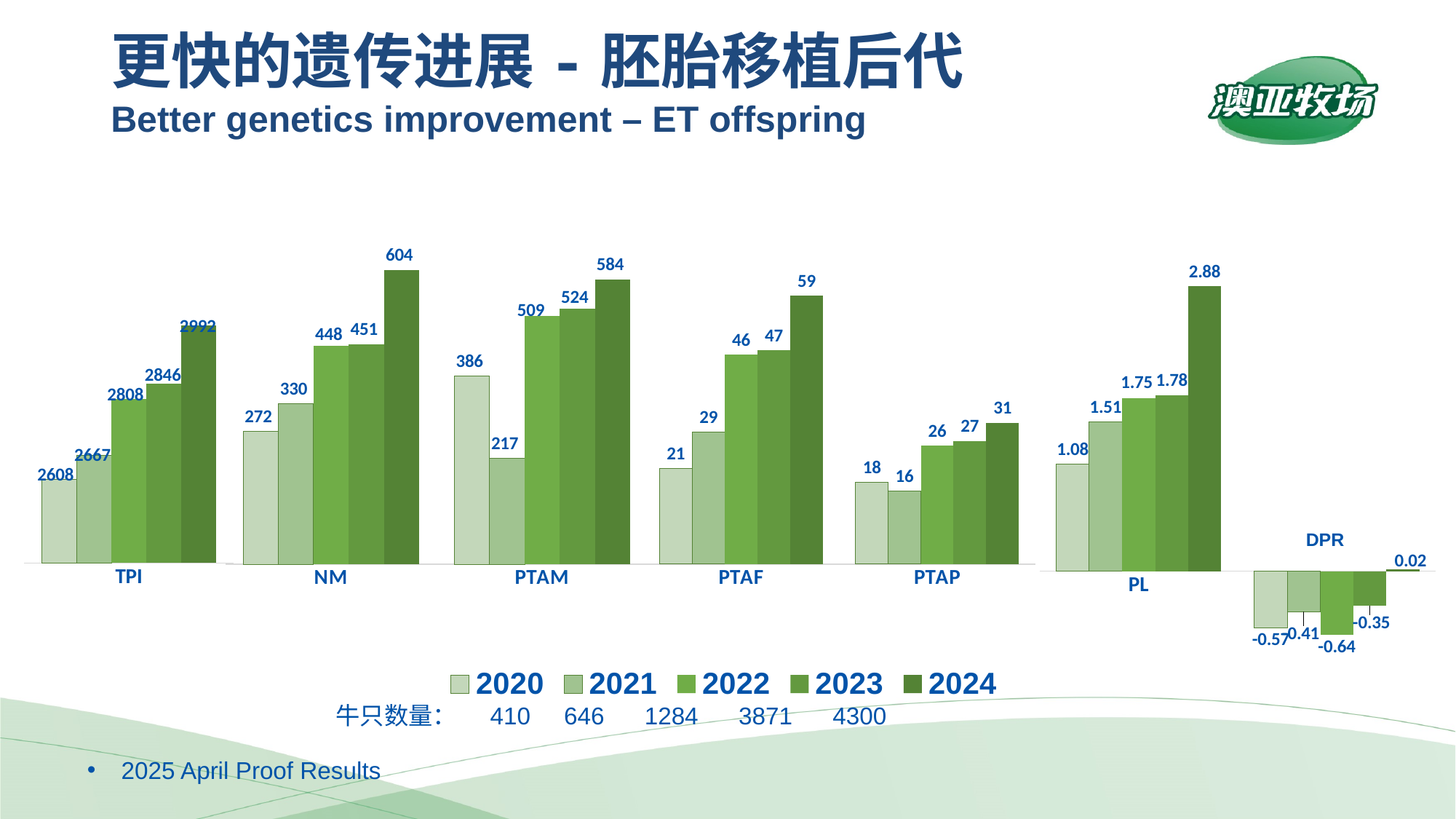

更快的遗传进展-胚胎移植后代
Better genetics improvement – ET offspring

### Chart

| Category | 2017 | 2018 | 2019 | 2020 | 2021 |
|---|---|---|---|---|---|
| PTAF | 21.0 | 29.0 | 46.0 | 47.0 | 59.0 |
| PTAP | 18.0 | 16.0 | 26.0 | 27.0 | 31.0 |

### Chart

| Category | 2017 | 2018 | 2019 | 2020 | 2021 |
|---|---|---|---|---|---|
| NM | 272.0 | 330.0 | 448.0 | 451.0 | 604.0 |
| PTAM | 386.0 | 217.0 | 509.0 | 524.0 | 584.0 |

### Chart

| Category | 2017 | 2018 | 2019 | 2020 | 2021 |
|---|---|---|---|---|---|
| TPI | 2608.0 | 2667.0 | 2808.0 | 2846.0 | 2992.0 |

### Chart

| Category | 2017 | 2018 | 2019 | 2020 | 2021 |
|---|---|---|---|---|---|
| PL | 1.08 | 1.51 | 1.75 | 1.78 | 2.88 |
|  | -0.57 | -0.41 | -0.64 | -0.35 | 0.02 |

### Chart

| Category | 2020 | 2021 | 2022 | 2023 | 2024 |
|---|---|---|---|---|---|
| NM | -156.0 | -9.0 | 148.0 | 198.0 | 519.0 |
| PTAM | -536.0 | -277.0 | 135.0 | 213.0 | 830.0 |
DPR
牛只数量：     410     646      1284      3871      4300

2025 April Proof Results